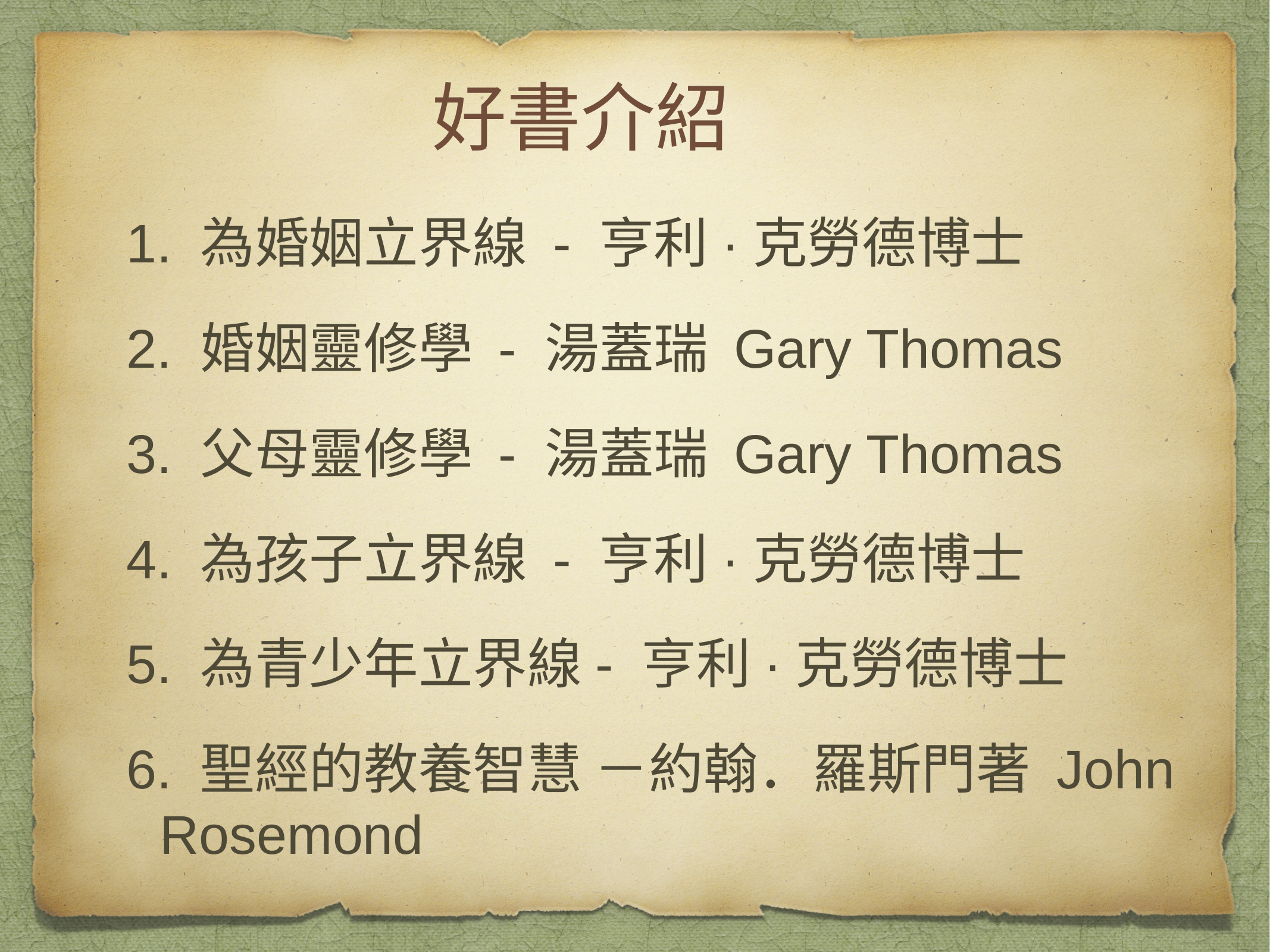

好書介紹
1. 為婚姻立界線 - 亨利·克勞德博士
2. 婚姻靈修學 - 湯蓋瑞 Gary Thomas
3. 父母靈修學 - 湯蓋瑞 Gary Thomas
4. 為孩子立界線 - 亨利·克勞德博士
5. 為青少年立界線- 亨利·克勞德博士
6. 聖經的教養智慧 －約翰．羅斯門著 John Rosemond